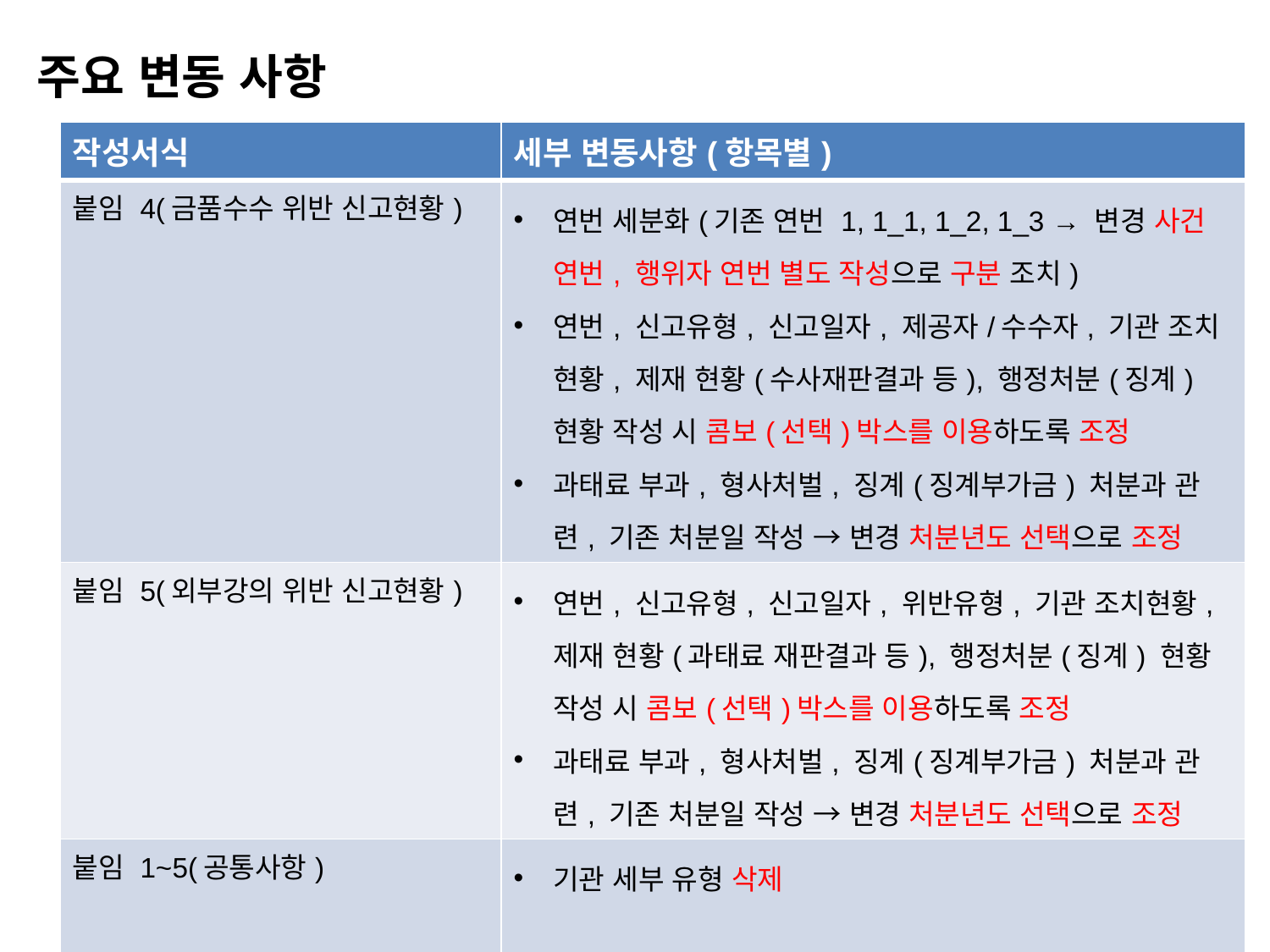

# 주요 변동 사항
| 작성서식 | 세부 변동사항(항목별) |
| --- | --- |
| 붙임 4(금품수수 위반 신고현황) | 연번 세분화(기존 연번 1, 1\_1, 1\_2, 1\_3 → 변경 사건 연번, 행위자 연번 별도 작성으로 구분 조치) 연번, 신고유형, 신고일자, 제공자/수수자, 기관 조치 현황, 제재 현황(수사재판결과 등), 행정처분(징계) 현황 작성 시 콤보(선택)박스를 이용하도록 조정 과태료 부과, 형사처벌, 징계(징계부가금) 처분과 관련, 기존 처분일 작성 → 변경 처분년도 선택으로 조정 |
| 붙임 5(외부강의 위반 신고현황) | 연번, 신고유형, 신고일자, 위반유형, 기관 조치현황, 제재 현황(과태료 재판결과 등), 행정처분(징계) 현황 작성 시 콤보(선택)박스를 이용하도록 조정 과태료 부과, 형사처벌, 징계(징계부가금) 처분과 관련, 기존 처분일 작성 → 변경 처분년도 선택으로 조정 |
| 붙임 1~5(공통사항) | 기관 세부 유형 삭제 |